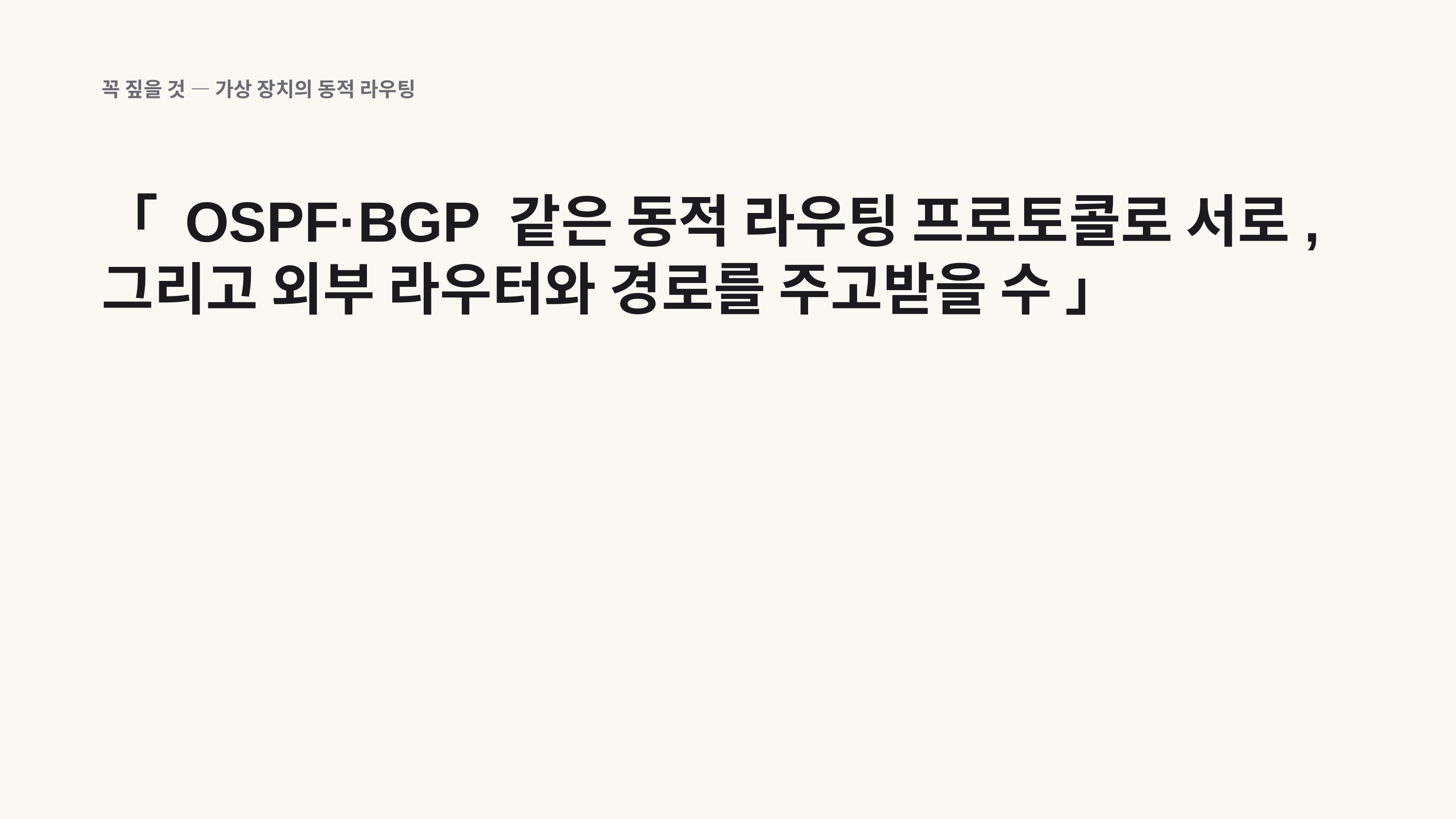

꼭 짚을 것 — 가상 장치의 동적 라우팅
「 OSPF·BGP 같은 동적 라우팅 프로토콜로 서로, 그리고 외부 라우터와 경로를 주고받을 수 」